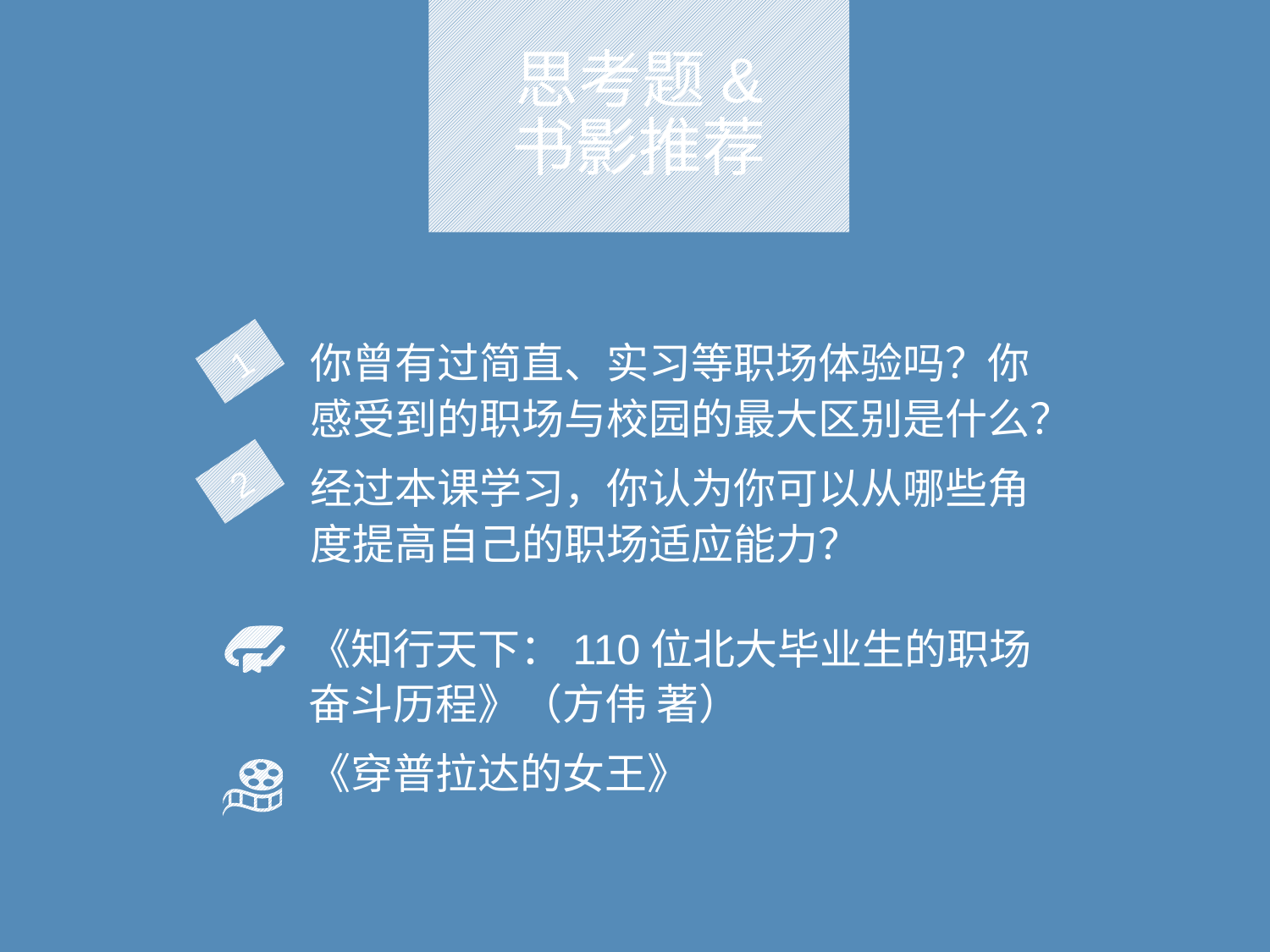

# 思考题& 书影推荐
你曾有过简直、实习等职场体验吗？你感受到的职场与校园的最大区别是什么？
经过本课学习，你认为你可以从哪些角度提高自己的职场适应能力？
1
2
《知行天下：110位北大毕业生的职场奋斗历程》（方伟 著）
《穿普拉达的女王》